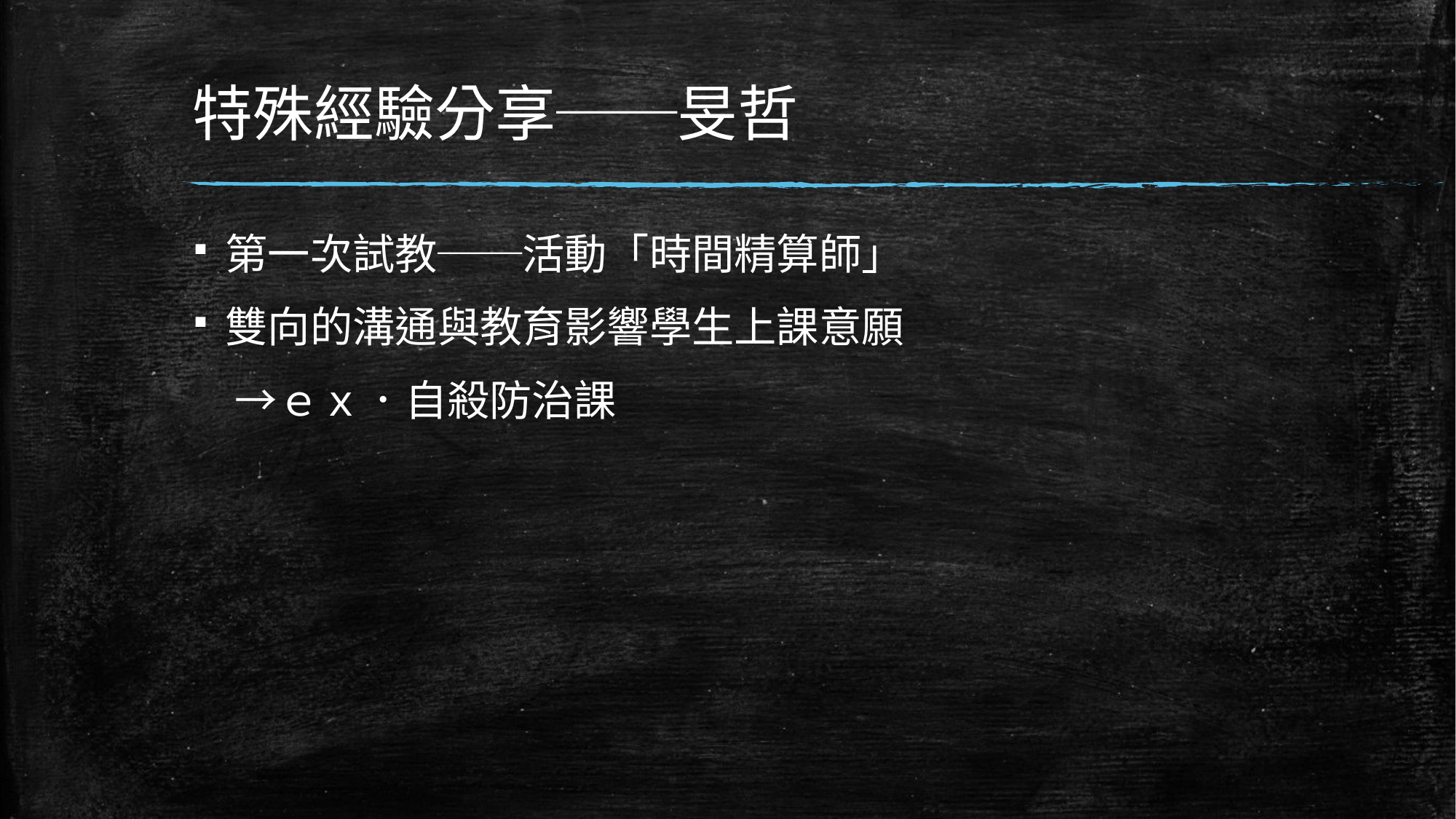

# 特殊經驗分享──旻哲
第一次試教──活動「時間精算師」
雙向的溝通與教育影響學生上課意願
　→ｅｘ．自殺防治課